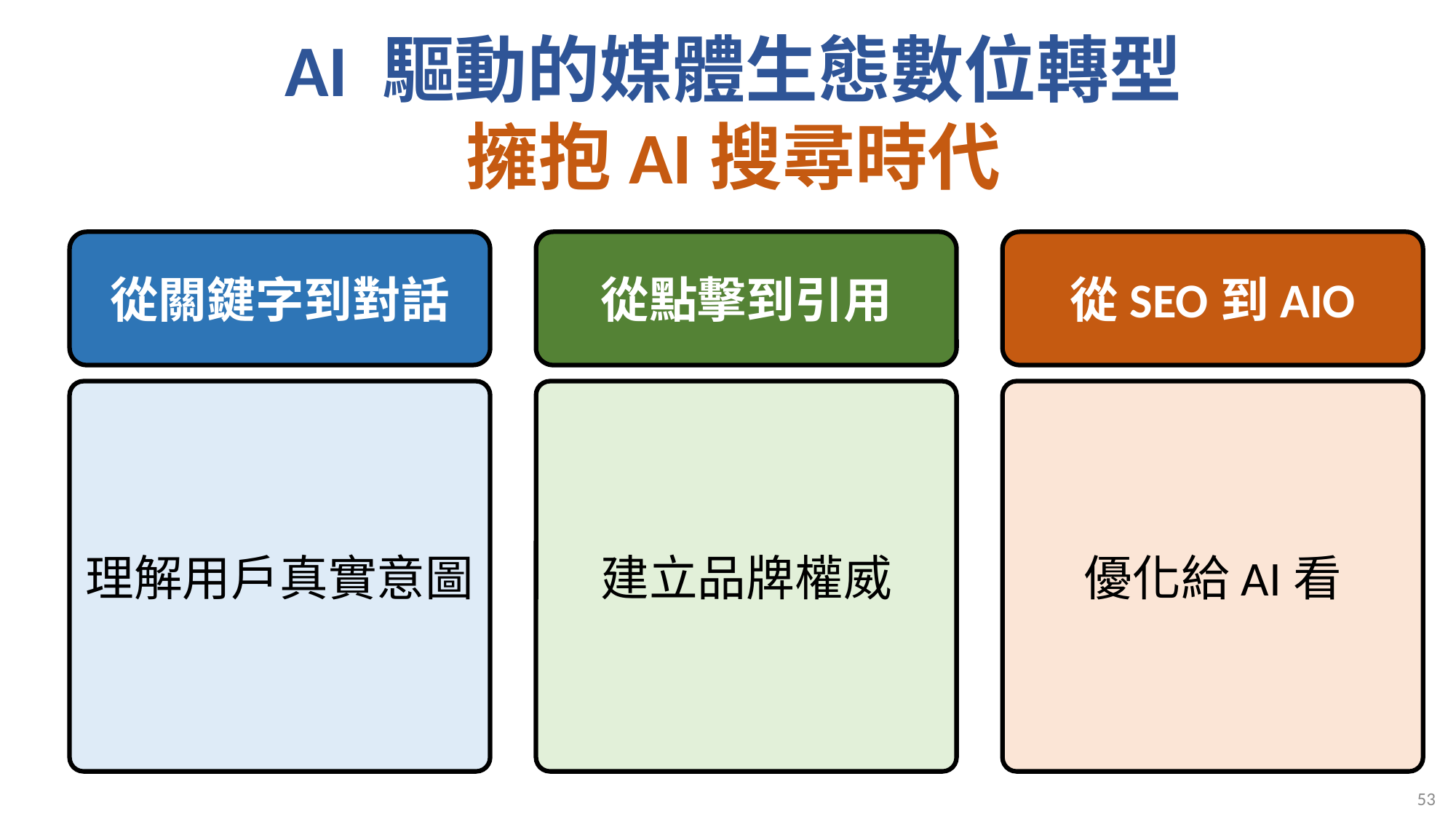

# AI 驅動的媒體生態數位轉型 擁抱AI搜尋時代
從關鍵字到對話
從點擊到引用
從SEO到AIO
理解用戶真實意圖
建立品牌權威
優化給AI看
53